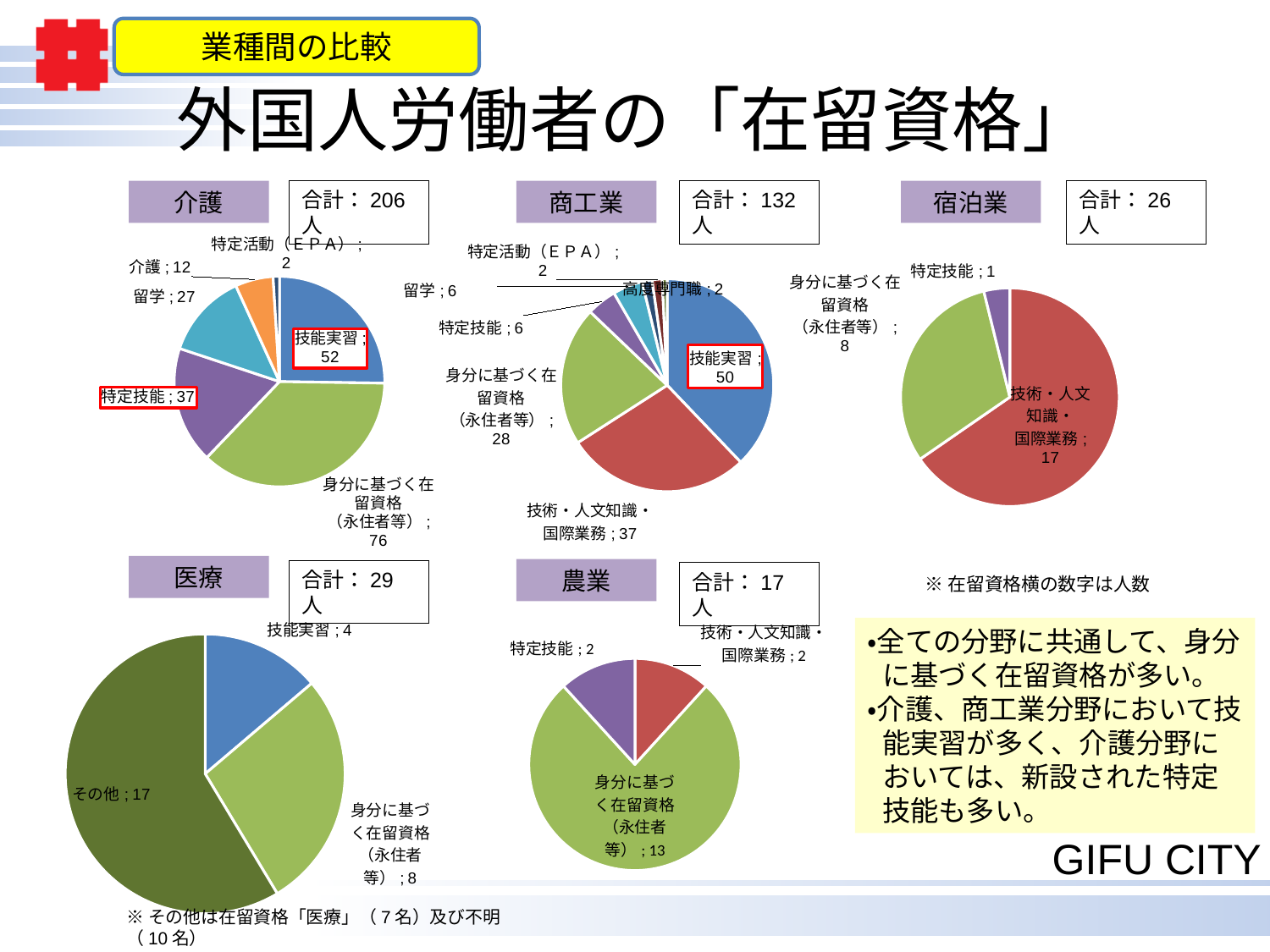

業種間の比較
# 外国人労働者の「在留資格」
合計：206人
合計：132人
合計：26人
介護
商工業
宿泊業

### Chart

| Category |  |
|---|---|
| 技能実習 | 50.0 |
| 技術・人文知識・
国際業務 | 37.0 |
| 身分に基づく在留資格
（永住者等） | 28.0 |
| 特定技能 | 6.0 |
| 留学 | 6.0 |
| 介護 | None |
| 特定活動（ＥＰＡ） | 2.0 |
| 高度専門職 | 2.0 |
| その他 | 1.0 |

### Chart

| Category |  |
|---|---|
| 技能実習 | 52.0 |
| 技術・人文知識・
国際業務 | None |
| 身分に基づく在留資格
（永住者等） | 76.0 |
| 特定技能 | 37.0 |
| 留学 | 27.0 |
| 介護 | 12.0 |
| 特定活動（ＥＰＡ） | 2.0 |
| 高度専門職 | None |
| その他 | None |

### Chart

| Category |  |
|---|---|
| 技能実習 | None |
| 技術・人文知識・
国際業務 | 17.0 |
| 身分に基づく在留資格
（永住者等） | 8.0 |
| 特定技能 | 1.0 |
| 留学 | None |
| 介護 | None |
| 特定活動（ＥＰＡ） | None |
| 高度専門職 | None |
| その他 | None |
医療
農業
合計：29人
合計：17人
※在留資格横の数字は人数

### Chart

| Category |  |
|---|---|
| 技能実習 | 4.0 |
| 技術・人文知識・
国際業務 | None |
| 身分に基づく在留資格
（永住者等） | 8.0 |
| 特定技能 | None |
| 留学 | None |
| 介護 | None |
| 特定活動（ＥＰＡ） | None |
| 高度専門職 | None |
| その他 | 17.0 |

### Chart

| Category |  |
|---|---|
| 技能実習 | None |
| 技術・人文知識・
国際業務 | 2.0 |
| 身分に基づく在留資格
（永住者等） | 13.0 |
| 特定技能 | 2.0 |
| 留学 | None |
| 介護 | None |
| 特定活動（ＥＰＡ） | None |
| 高度専門職 | None |
| その他 | None |
・全ての分野に共通して、身分に基づく在留資格が多い。
・介護、商工業分野において技能実習が多く、介護分野においては、新設された特定技能も多い。
9
※その他は在留資格「医療」（7名）及び不明（10名）